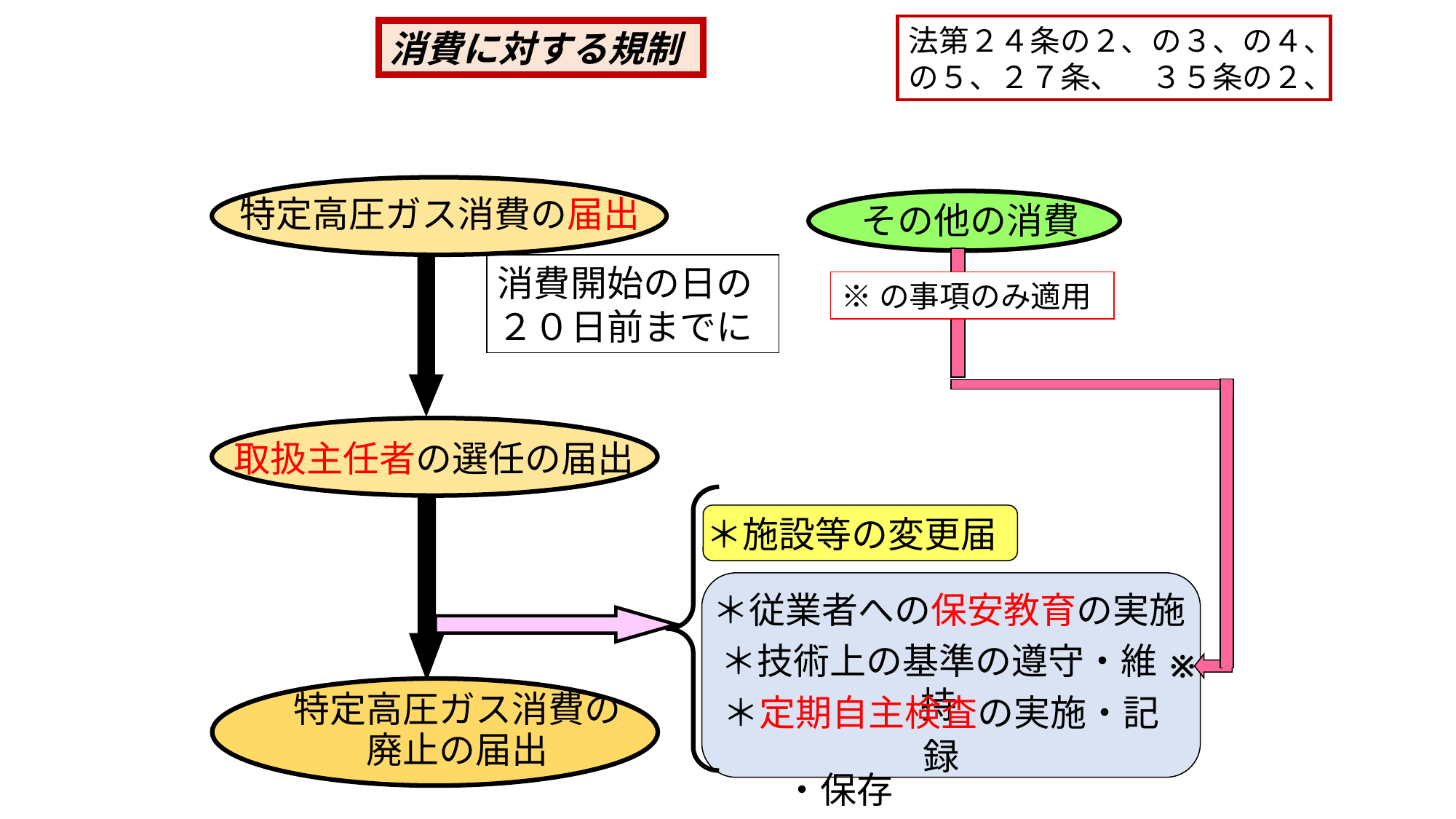

法第２４条の２、の３、の４、の５、２７条、　３５条の２、
消費に対する規制

特定高圧ガス消費の届出

その他の消費

消費開始の日の２０日前までに

※の事項のみ適用

取扱主任者の選任の届出

＊施設等の変更届

＊従業者への保安教育の実施

＊技術上の基準の遵守・維持
※

＊定期自主検査の実施・記録
　　・保存
　特定高圧ガス消費の
　　　廃止の届出